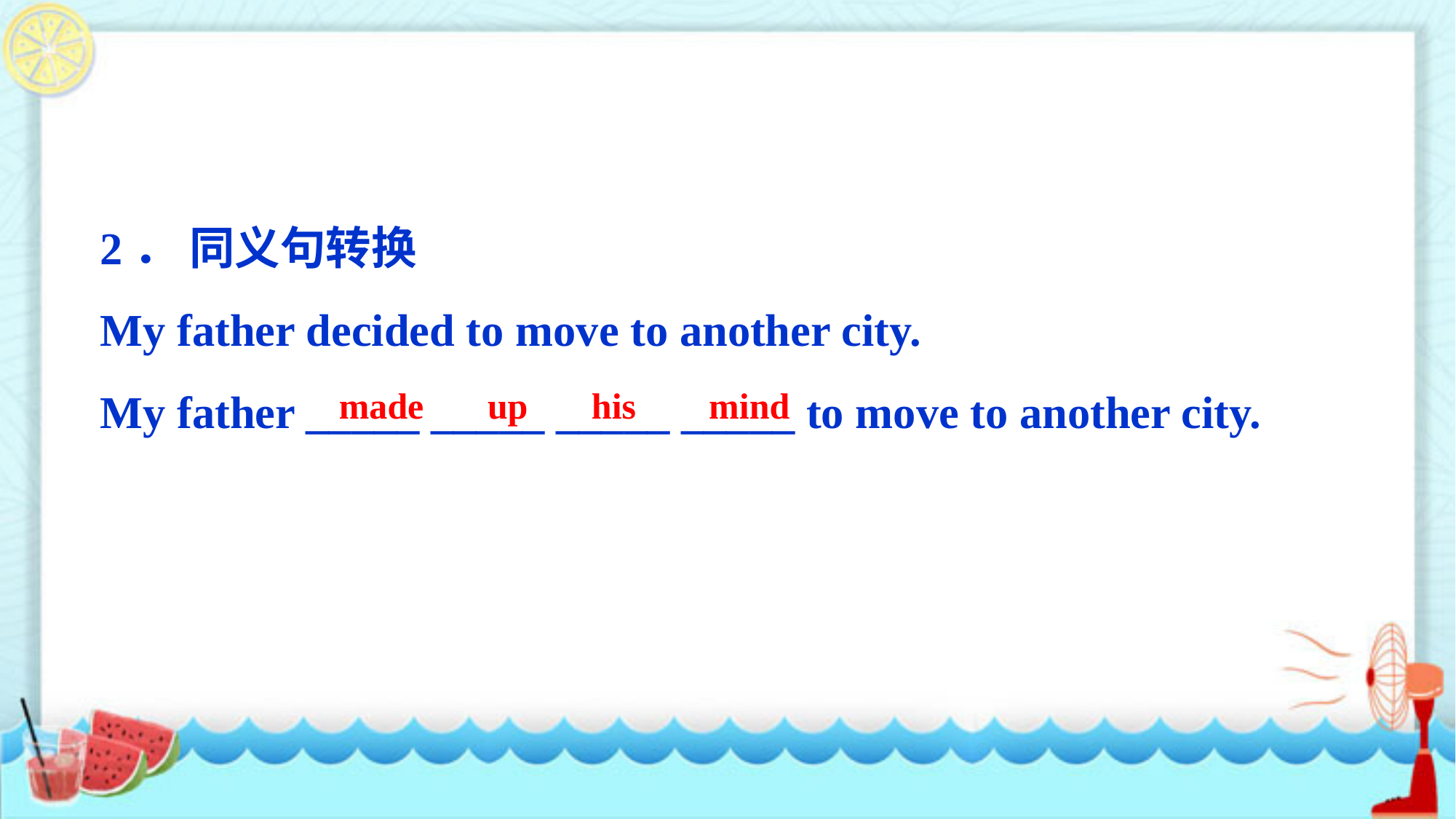

2． 同义句转换
My father decided to move to another city.
My father _____ _____ _____ _____ to move to another city.
made       up       his        mind